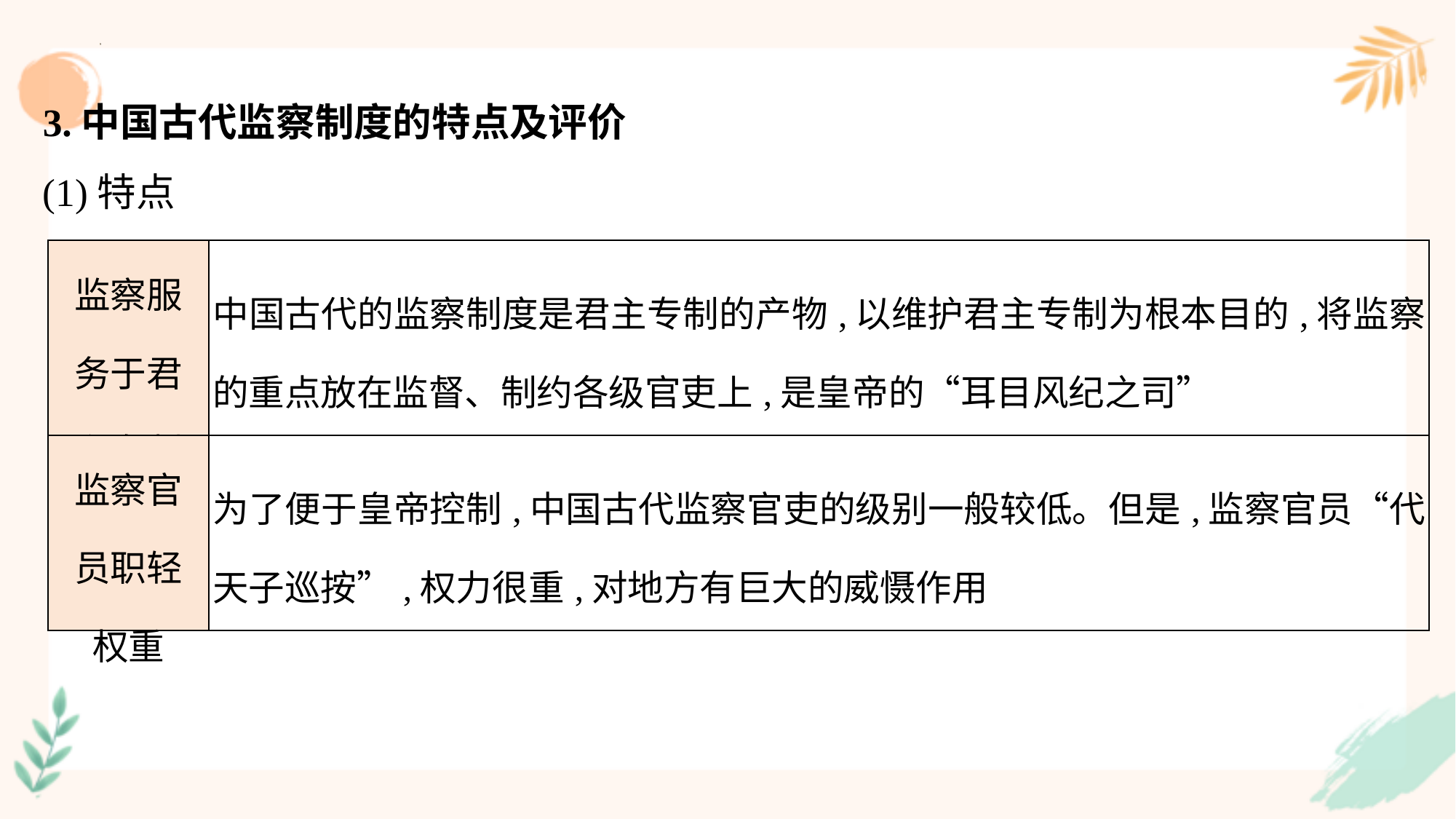

3.中国古代监察制度的特点及评价
(1)特点
| 监察服 务于君 主专制 | 中国古代的监察制度是君主专制的产物,以维护君主专制为根本目的,将监察的重点放在监督、制约各级官吏上,是皇帝的“耳目风纪之司” |
| --- | --- |
| 监察官 员职轻 权重 | 为了便于皇帝控制,中国古代监察官吏的级别一般较低。但是,监察官员“代天子巡按”,权力很重,对地方有巨大的威慑作用 |